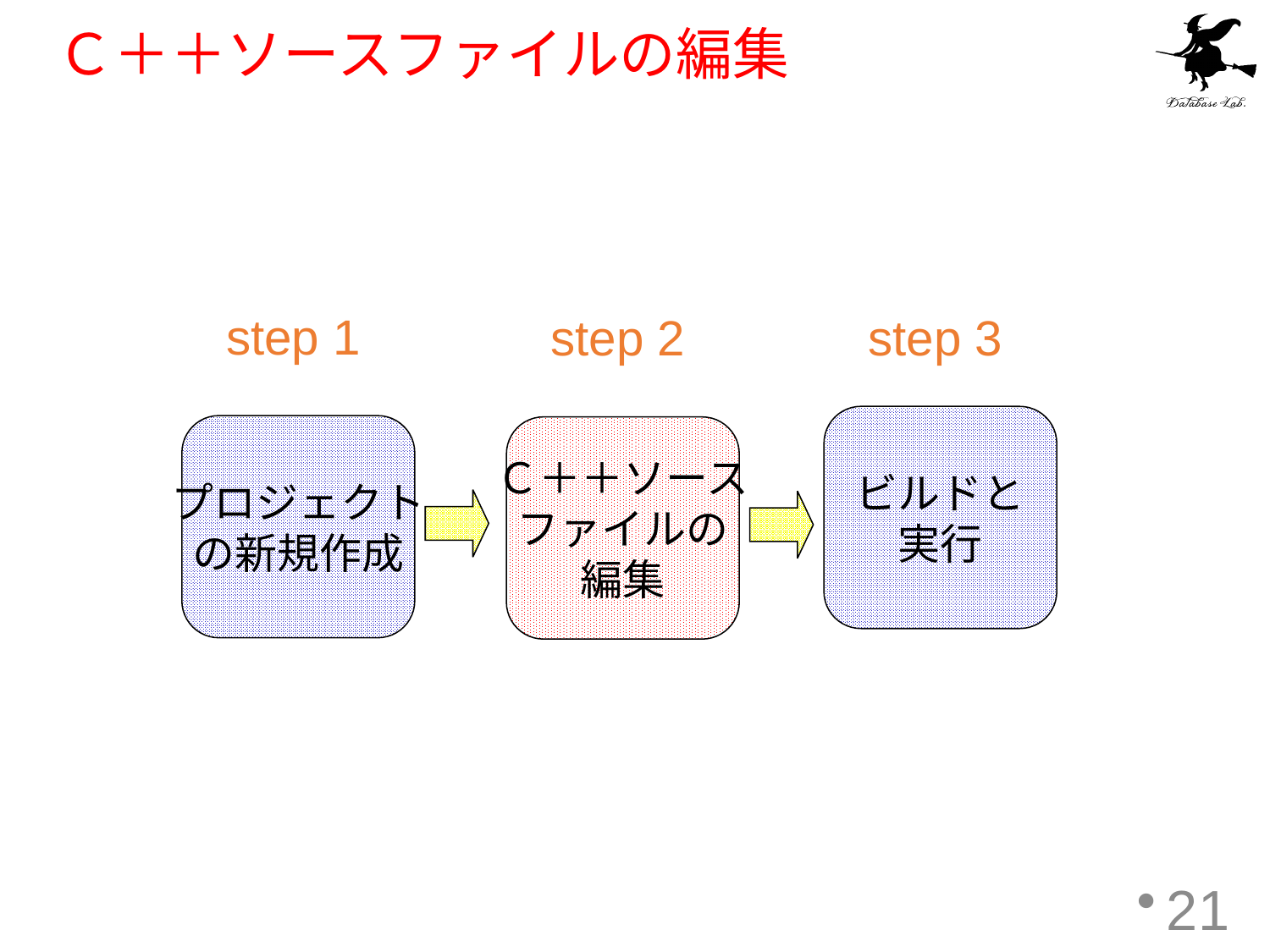

# Ｃ＋＋ソースファイルの編集
step 1
step 2
step 3
ビルドと
実行
プロジェクト
の新規作成
Ｃ＋＋ソース
ファイルの
編集

21